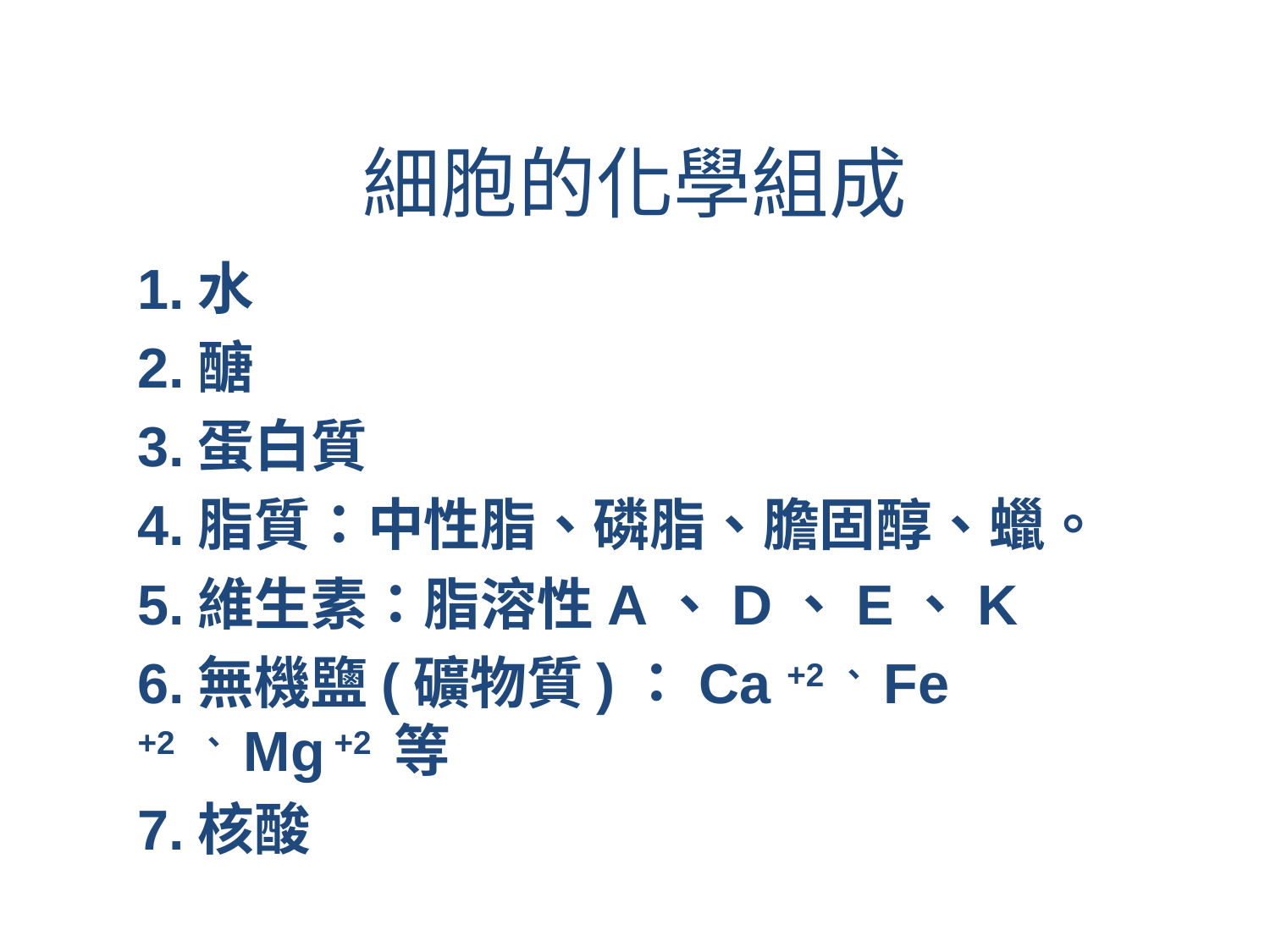

# 細胞的化學組成
1.水
2.醣
3.蛋白質
4.脂質：中性脂、磷脂、膽固醇、蠟。
5.維生素：脂溶性A、D、E、K
6.無機鹽(礦物質)：Ca +2、Fe +2 、Mg +2 等
7.核酸